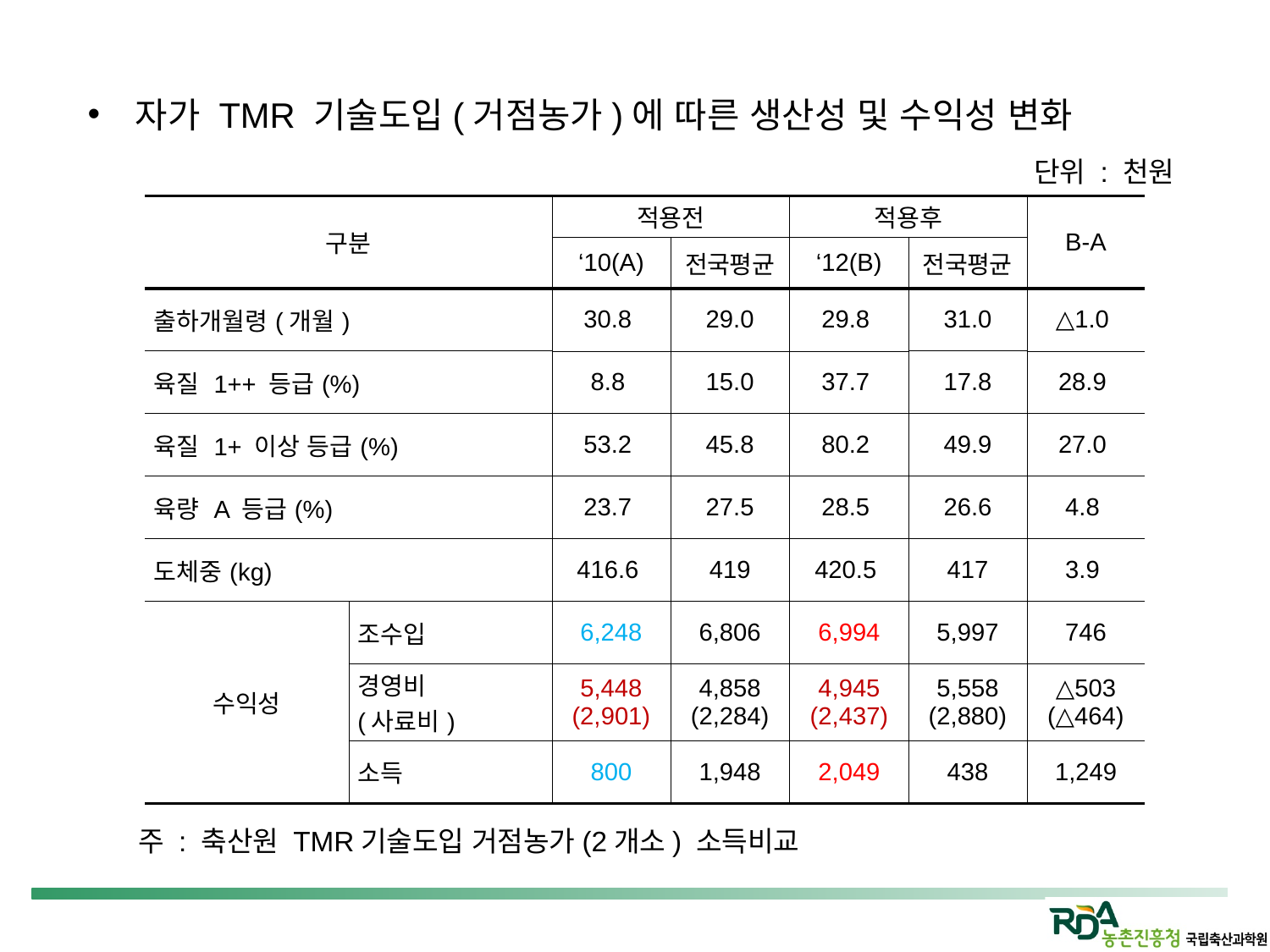

자가 TMR 기술도입(거점농가)에 따른 생산성 및 수익성 변화
단위 : 천원
| 구분 |  | 적용전 |  | 적용후 |  | B-A |
| --- | --- | --- | --- | --- | --- | --- |
|  |  | ‘10(A) | 전국평균 | ‘12(B) | 전국평균 |  |
| 출하개월령(개월) |  | 30.8 | 29.0 | 29.8 | 31.0 | △1.0 |
| 육질 1++ 등급(%) |  | 8.8 | 15.0 | 37.7 | 17.8 | 28.9 |
| 육질 1+ 이상 등급(%) |  | 53.2 | 45.8 | 80.2 | 49.9 | 27.0 |
| 육량 A 등급(%) |  | 23.7 | 27.5 | 28.5 | 26.6 | 4.8 |
| 도체중(kg) |  | 416.6 | 419 | 420.5 | 417 | 3.9 |
| 수익성 | 조수입 | 6,248 | 6,806 | 6,994 | 5,997 | 746 |
|  | 경영비 (사료비) | 5,448 (2,901) | 4,858 (2,284) | 4,945 (2,437) | 5,558 (2,880) | △503 (△464) |
|  | 소득 | 800 | 1,948 | 2,049 | 438 | 1,249 |
주 : 축산원 TMR기술도입 거점농가(2개소) 소득비교